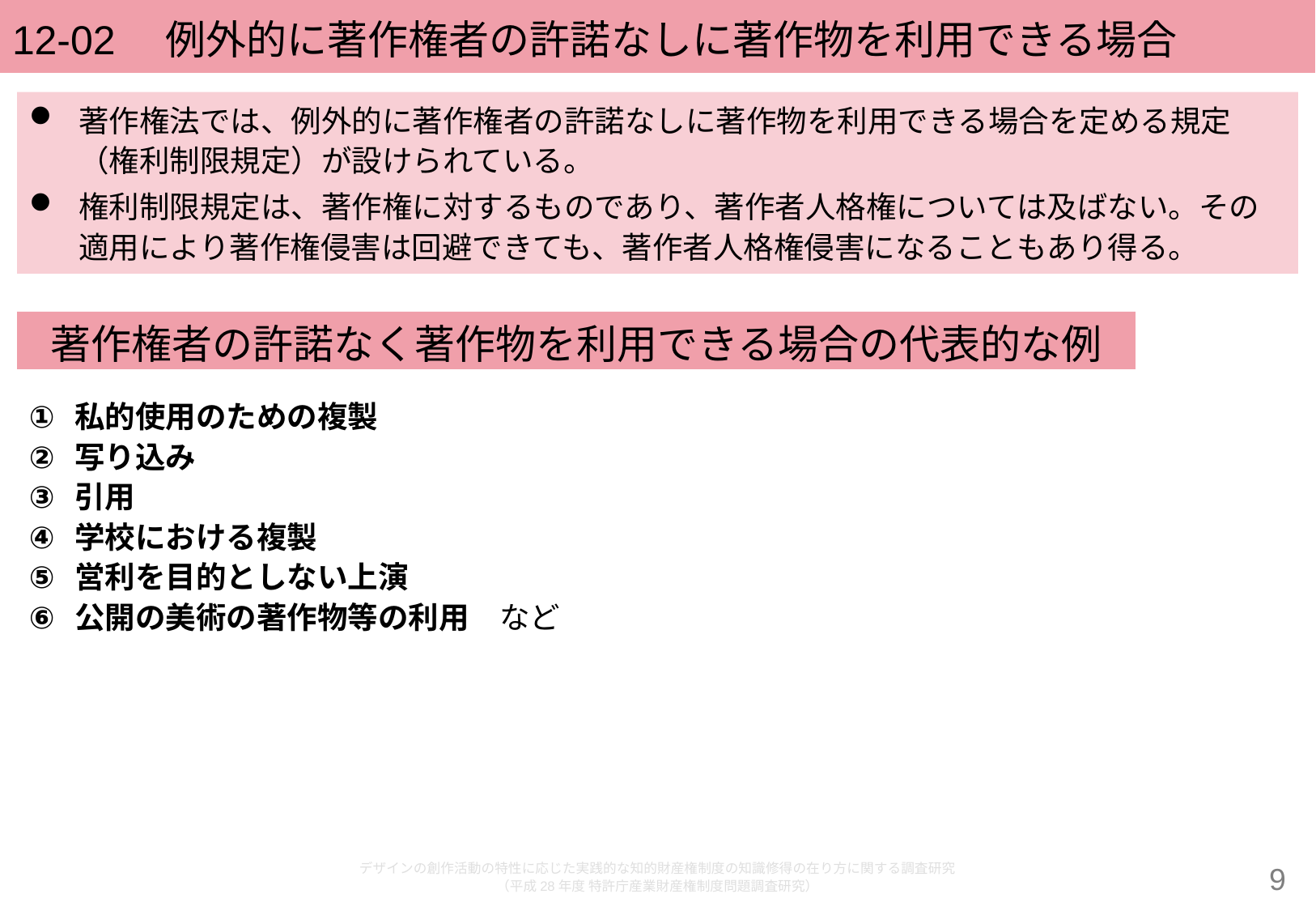

# 12-02　例外的に著作権者の許諾なしに著作物を利用できる場合
著作権法では、例外的に著作権者の許諾なしに著作物を利用できる場合を定める規定（権利制限規定）が設けられている。
権利制限規定は、著作権に対するものであり、著作者人格権については及ばない。その適用により著作権侵害は回避できても、著作者人格権侵害になることもあり得る。
著作権者の許諾なく著作物を利用できる場合の代表的な例
私的使用のための複製
写り込み
引用
学校における複製
営利を目的としない上演
公開の美術の著作物等の利用　など
デザインの創作活動の特性に応じた実践的な知的財産権制度の知識修得の在り方に関する調査研究
（平成28年度 特許庁産業財産権制度問題調査研究）
9